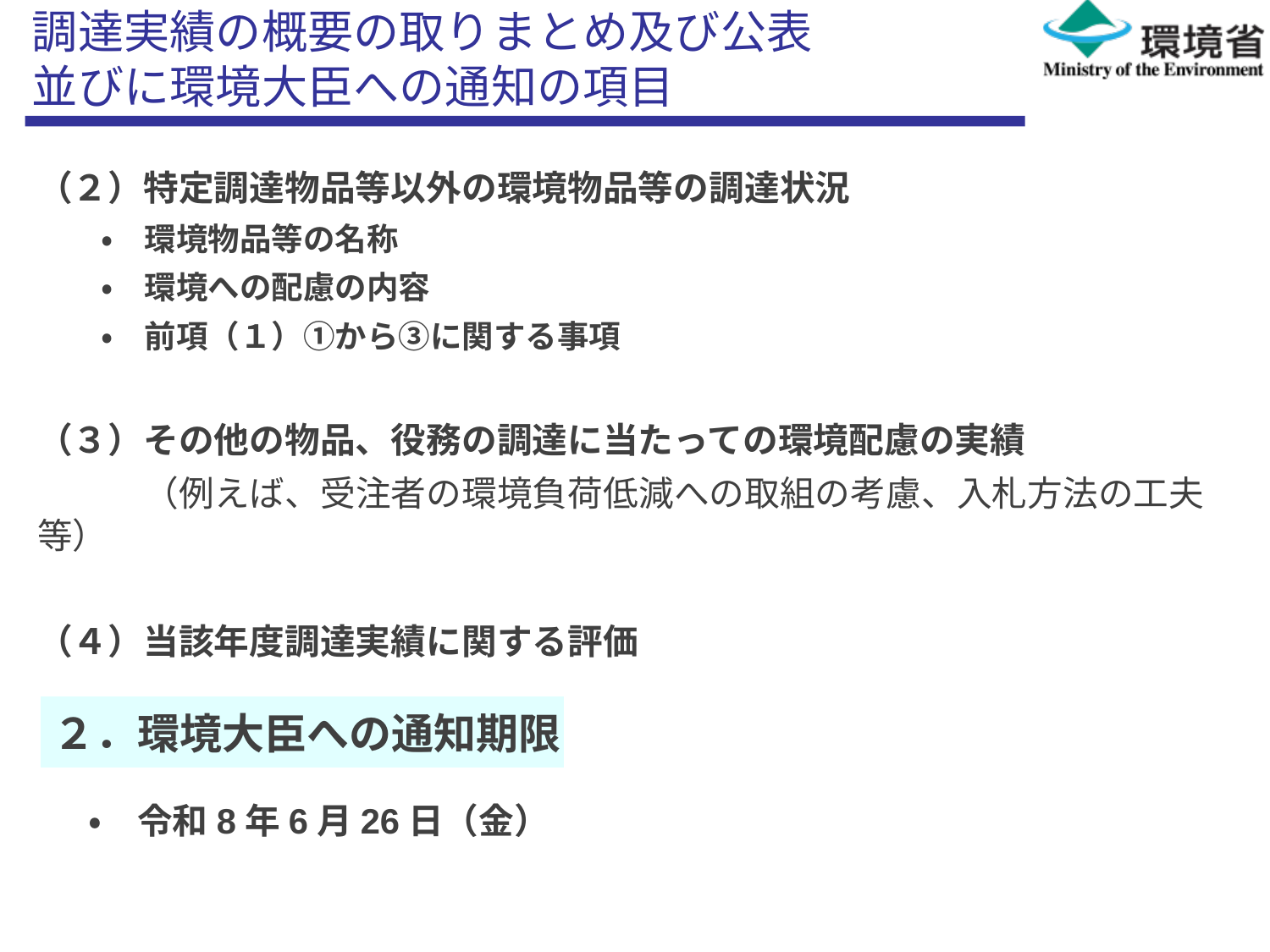

調達実績の概要の取りまとめ及び公表
並びに環境大臣への通知の項目

（２）特定調達物品等以外の環境物品等の調達状況
　　•　環境物品等の名称
　　•　環境への配慮の内容
　　•　前項（１）①から③に関する事項

（３）その他の物品、役務の調達に当たっての環境配慮の実績
　　　（例えば、受注者の環境負荷低減への取組の考慮、入札方法の工夫等）

（４）当該年度調達実績に関する評価
２．環境大臣への通知期限
　•　令和8年6月26日（金）